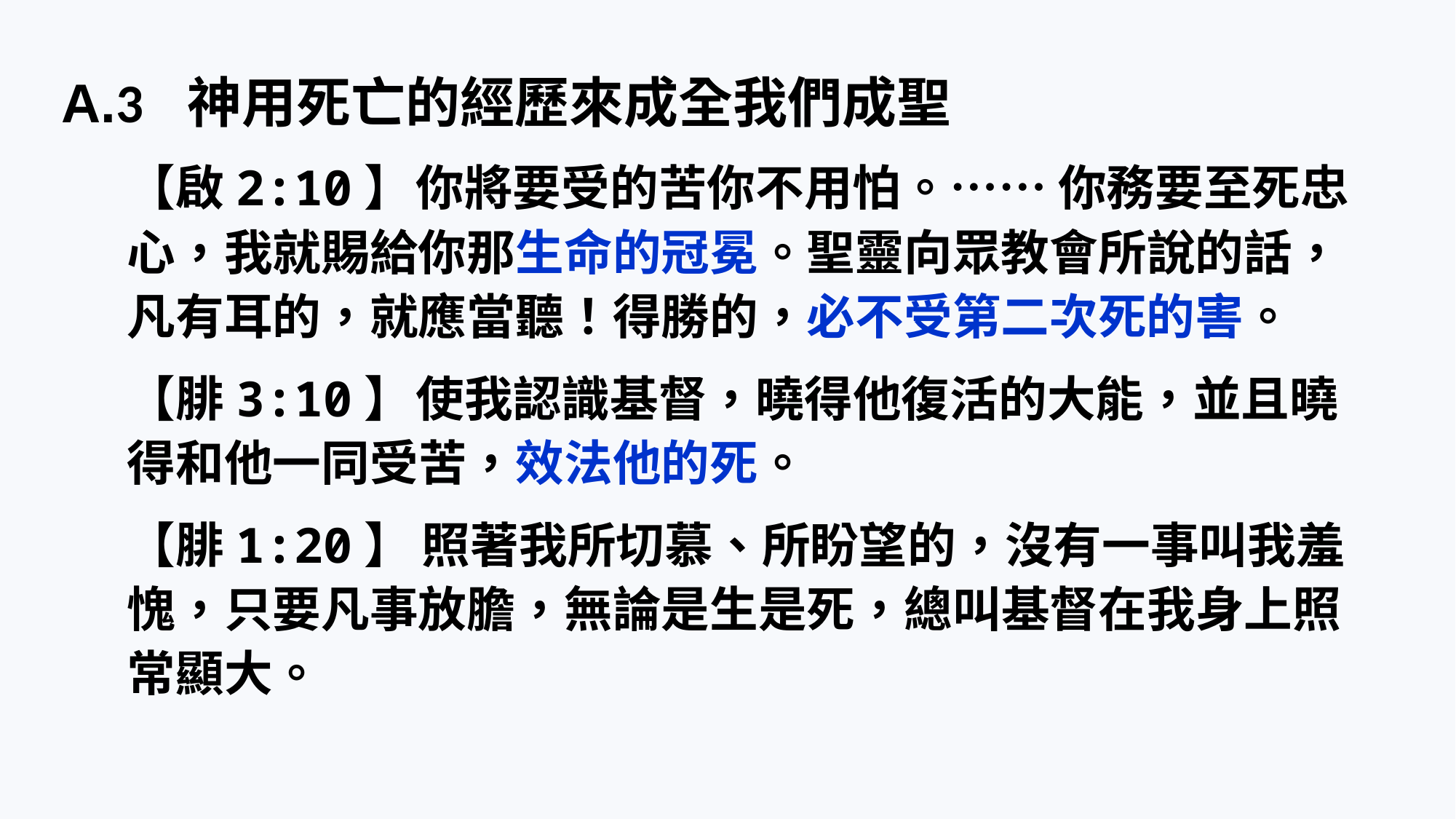

A.3  神用死亡的經歷來成全我們成聖
【啟2:10】 你將要受的苦你不用怕。…… 你務要至死忠心，我就賜給你那生命的冠冕。聖靈向眾教會所說的話，凡有耳的，就應當聽！得勝的，必不受第二次死的害。
【腓3:10】 使我認識基督，曉得他復活的大能，並且曉得和他一同受苦，效法他的死。
【腓1:20】 照著我所切慕、所盼望的，沒有一事叫我羞愧，只要凡事放膽，無論是生是死，總叫基督在我身上照常顯大。